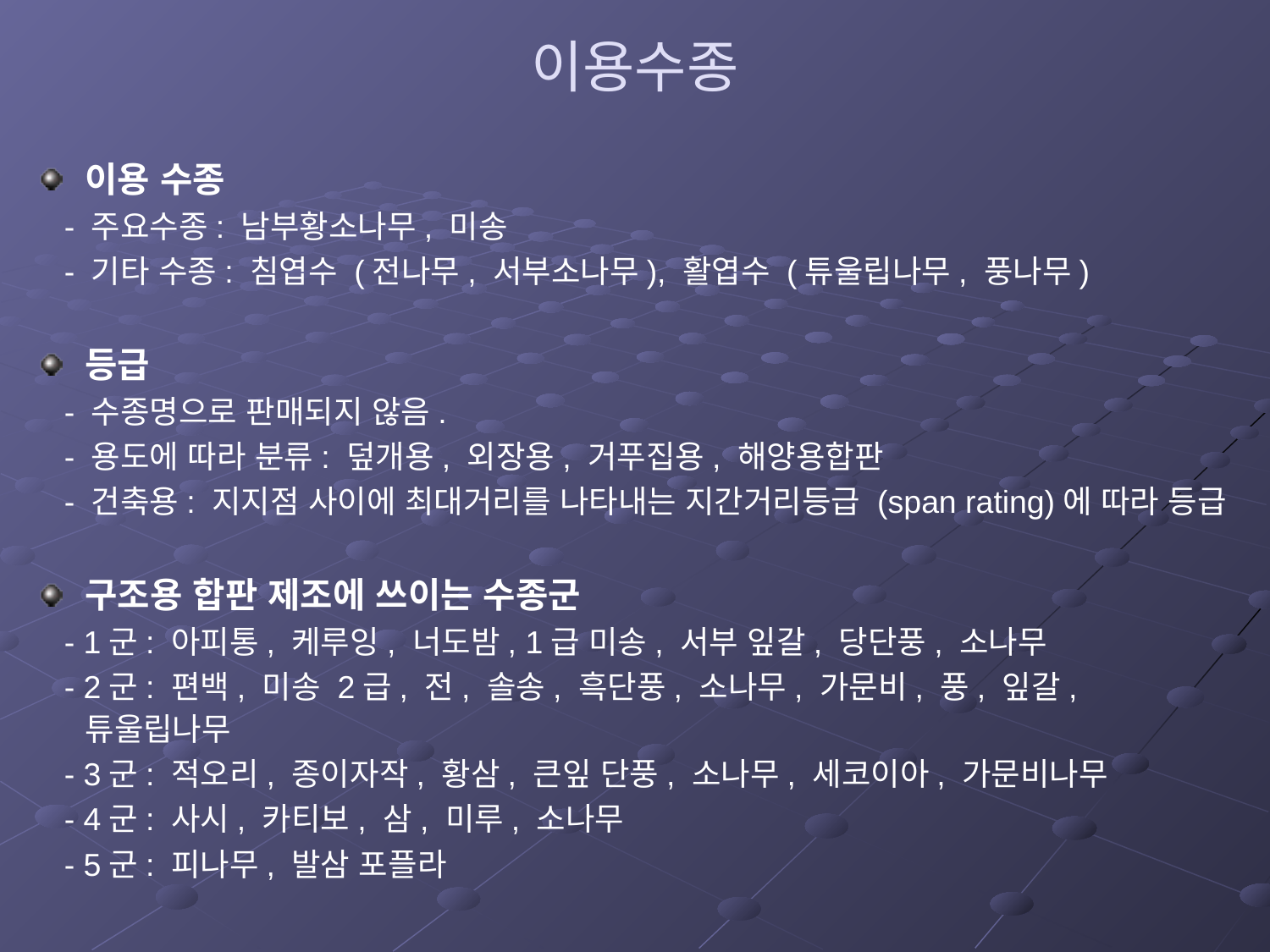

# 이용수종
이용 수종
   - 주요수종: 남부황소나무, 미송
   - 기타 수종: 침엽수 (전나무, 서부소나무), 활엽수 (튜울립나무, 풍나무)

등급
   - 수종명으로 판매되지 않음.
   - 용도에 따라 분류: 덮개용, 외장용, 거푸집용, 해양용합판
   - 건축용: 지지점 사이에 최대거리를 나타내는 지간거리등급 (span rating)에 따라 등급

구조용 합판 제조에 쓰이는 수종군
   - 1군: 아피통, 케루잉, 너도밤, 1급 미송, 서부 잎갈, 당단풍, 소나무
   - 2군: 편백, 미송 2급, 전, 솔송, 흑단풍, 소나무, 가문비, 풍, 잎갈, 튜울립나무
   - 3군: 적오리, 종이자작, 황삼, 큰잎 단풍, 소나무, 세코이아, 가문비나무
   - 4군: 사시, 카티보, 삼, 미루, 소나무
   - 5군: 피나무, 발삼 포플라